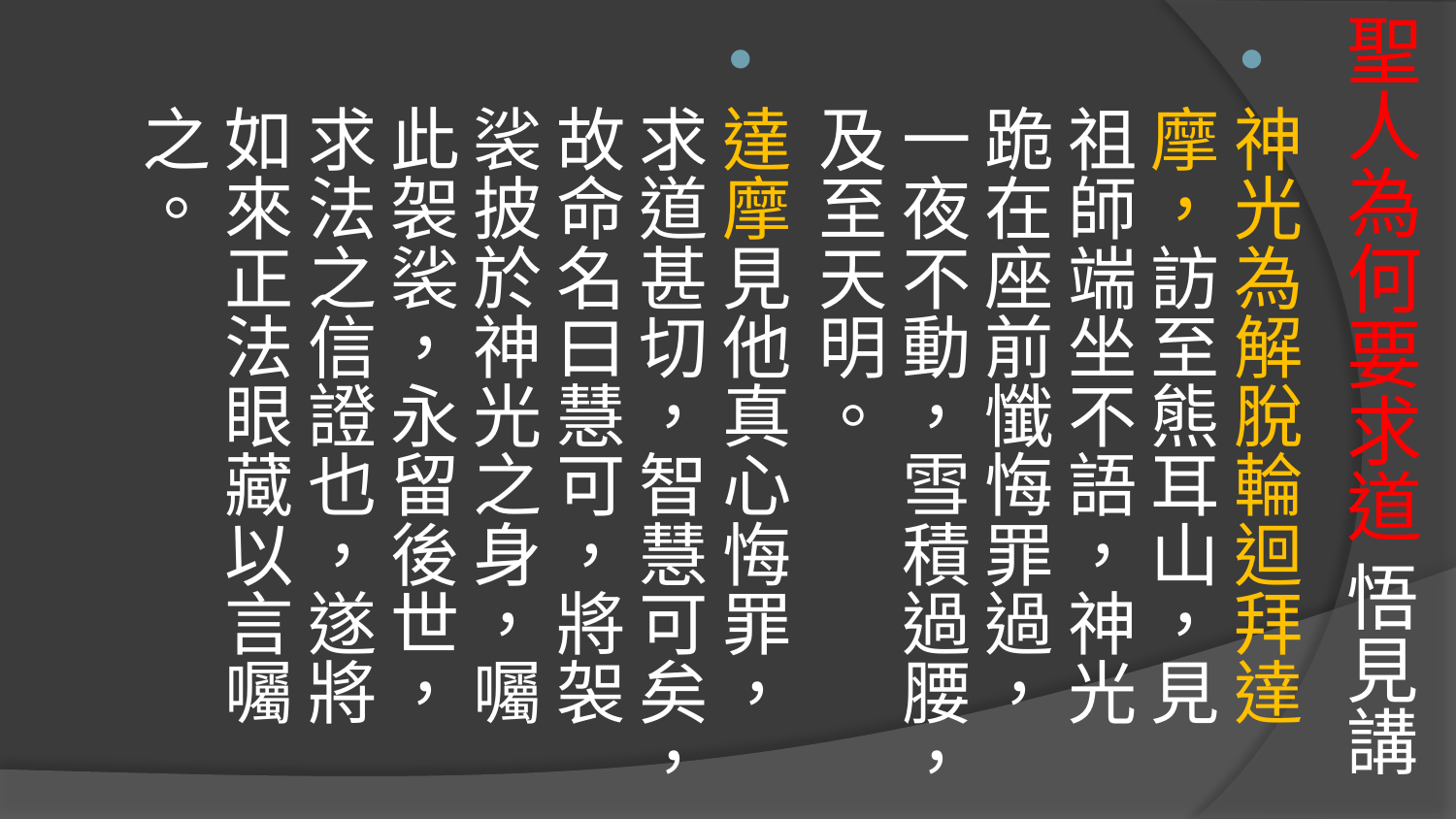

# 聖人為何要求道 悟見講
神光為解脫輪迴拜達摩，訪至熊耳山，見祖師端坐不語，神光跪在座前懺悔罪過，一夜不動，雪積過腰，及至天明。
達摩見他真心悔罪，求道甚切，智慧可矣，故命名曰慧可，將袈裟披於神光之身，囑此袈裟，永留後世，求法之信證也，遂將如來正法眼藏以言囑之。